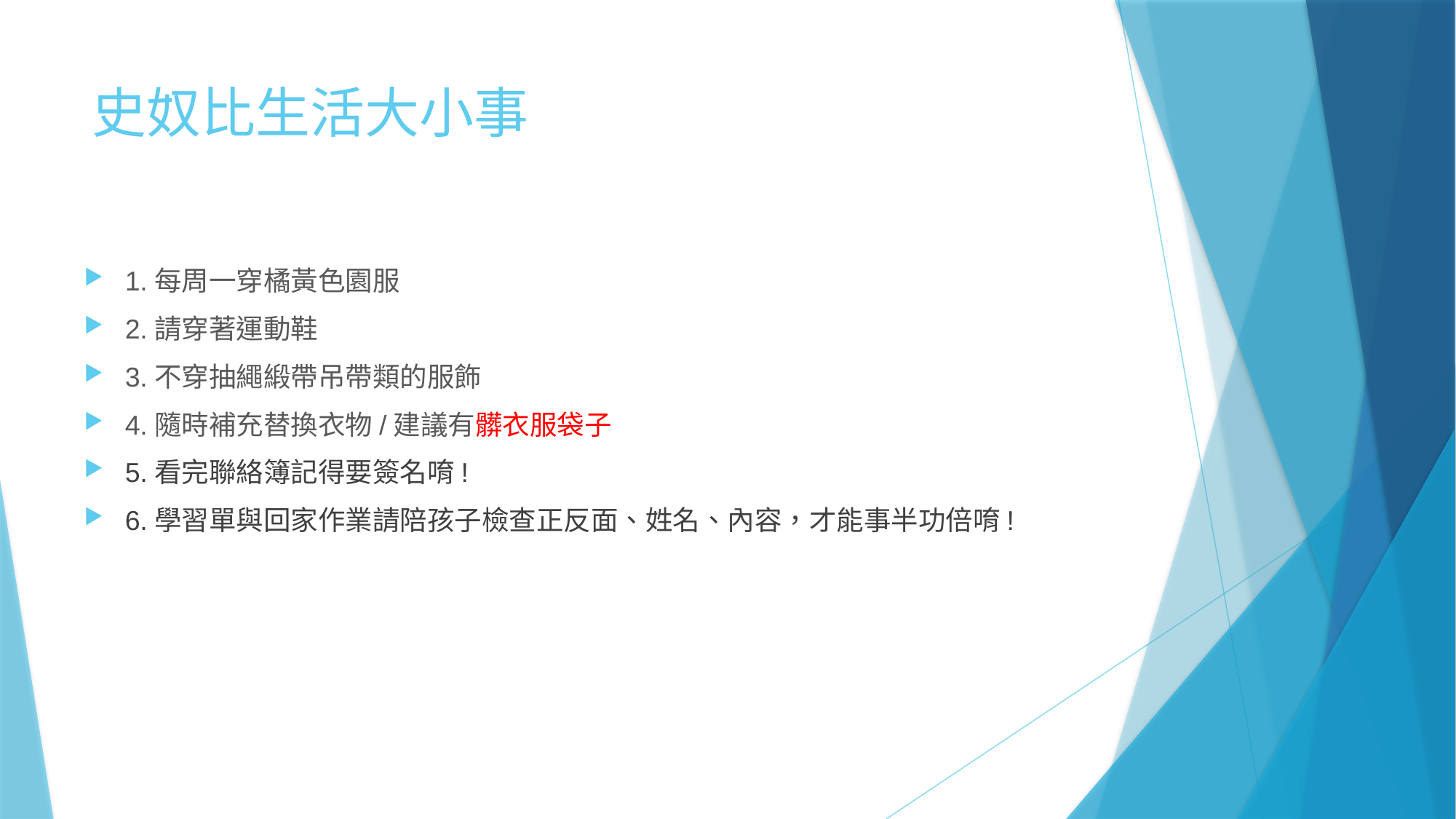

# 史奴比生活大小事
1.每周一穿橘黃色園服
2.請穿著運動鞋
3.不穿抽繩緞帶吊帶類的服飾
4.隨時補充替換衣物/建議有髒衣服袋子
5.看完聯絡簿記得要簽名唷!
6.學習單與回家作業請陪孩子檢查正反面、姓名、內容，才能事半功倍唷!